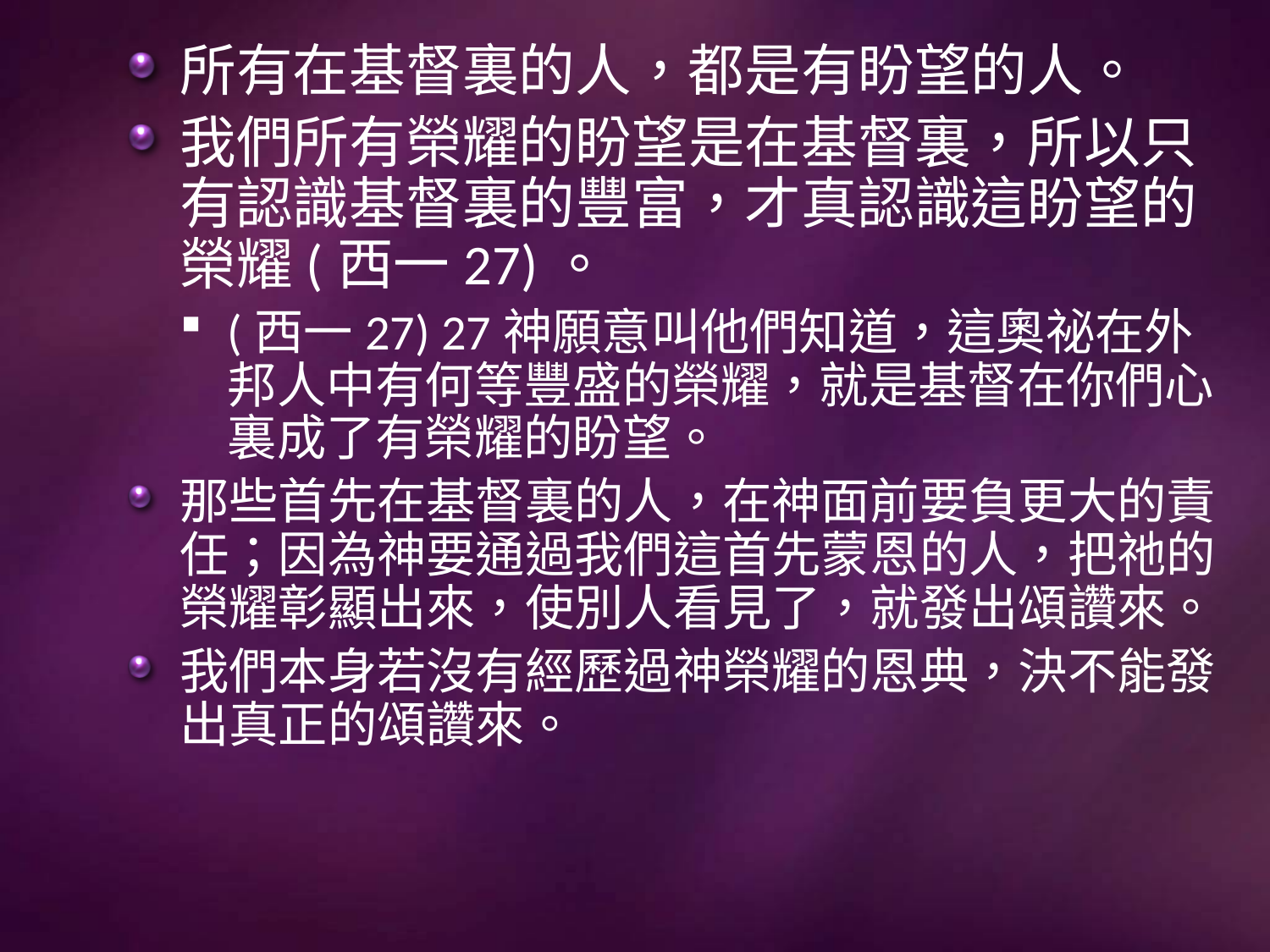

所有在基督裏的人，都是有盼望的人。
我們所有榮耀的盼望是在基督裏，所以只有認識基督裏的豐富，才真認識這盼望的榮耀(西一27)。
(西一27) 27神願意叫他們知道，這奧祕在外邦人中有何等豐盛的榮耀，就是基督在你們心裏成了有榮耀的盼望。
那些首先在基督裏的人，在神面前要負更大的責任；因為神要通過我們這首先蒙恩的人，把祂的榮耀彰顯出來，使別人看見了，就發出頌讚來。
我們本身若沒有經歷過神榮耀的恩典，決不能發出真正的頌讚來。